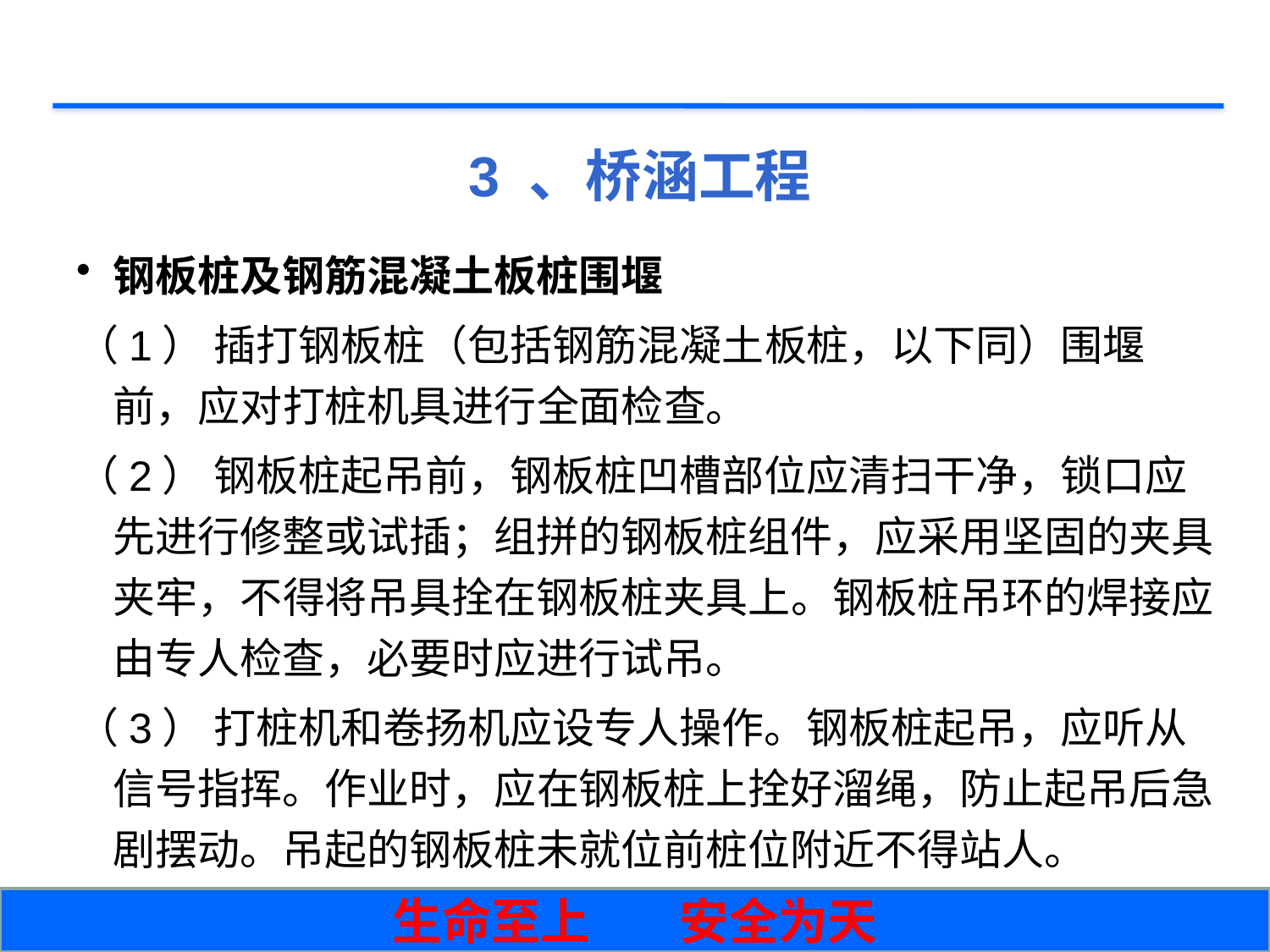

# 3 、桥涵工程
钢板桩及钢筋混凝土板桩围堰
（1） 插打钢板桩（包括钢筋混凝土板桩，以下同）围堰前，应对打桩机具进行全面检查。
（2） 钢板桩起吊前，钢板桩凹槽部位应清扫干净，锁口应先进行修整或试插；组拼的钢板桩组件，应采用坚固的夹具夹牢，不得将吊具拴在钢板桩夹具上。钢板桩吊环的焊接应由专人检查，必要时应进行试吊。
（3） 打桩机和卷扬机应设专人操作。钢板桩起吊，应听从信号指挥。作业时，应在钢板桩上拴好溜绳，防止起吊后急剧摆动。吊起的钢板桩未就位前桩位附近不得站人。